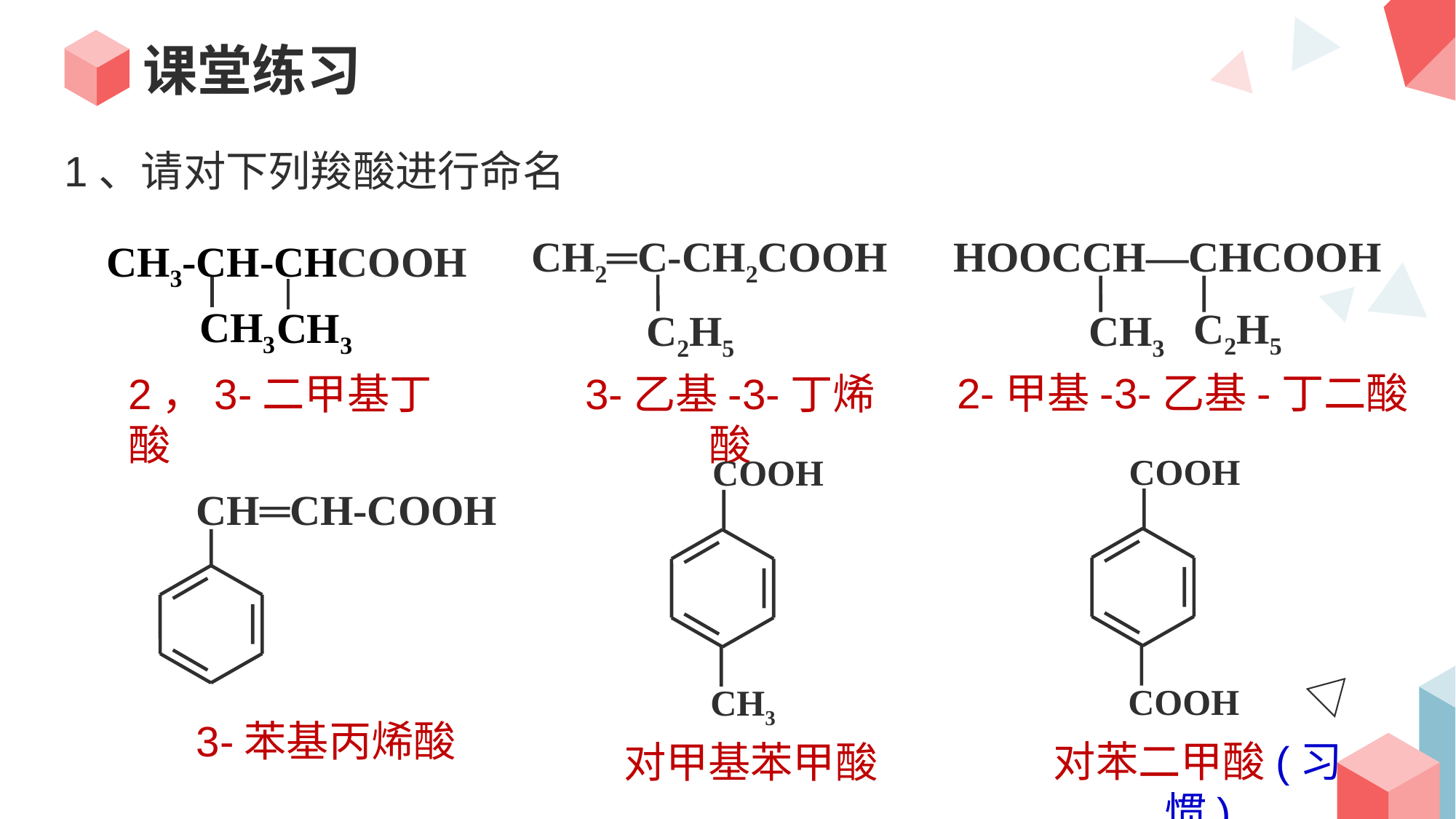

# 课堂练习
1、请对下列羧酸进行命名
CH2═C-CH2COOH

C2H5
HOOCCH—CHCOOH

C2H5
CH3
CH3-CH-CHCOOH
CH3
CH3
2-甲基-3-乙基-丁二酸
2，3-二甲基丁酸
3-乙基-3-丁烯酸
COOH

COOH
COOH

CH3
CH═CH-COOH

3-苯基丙烯酸
对苯二甲酸(习惯)
对甲基苯甲酸